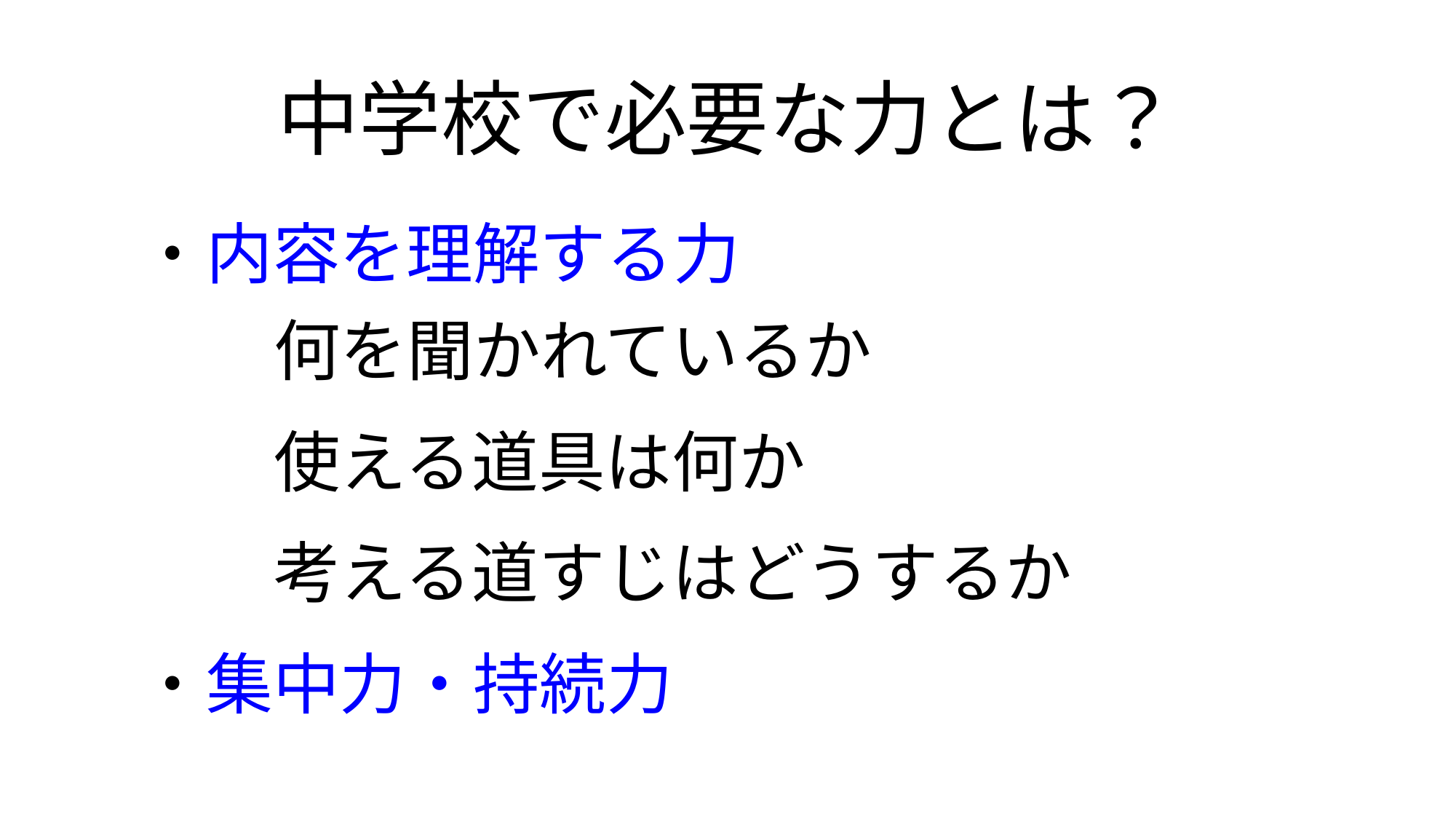

# 中学校で必要な力とは？
・内容を理解する力
何を聞かれているか
使える道具は何か
考える道すじはどうするか
・集中力・持続力